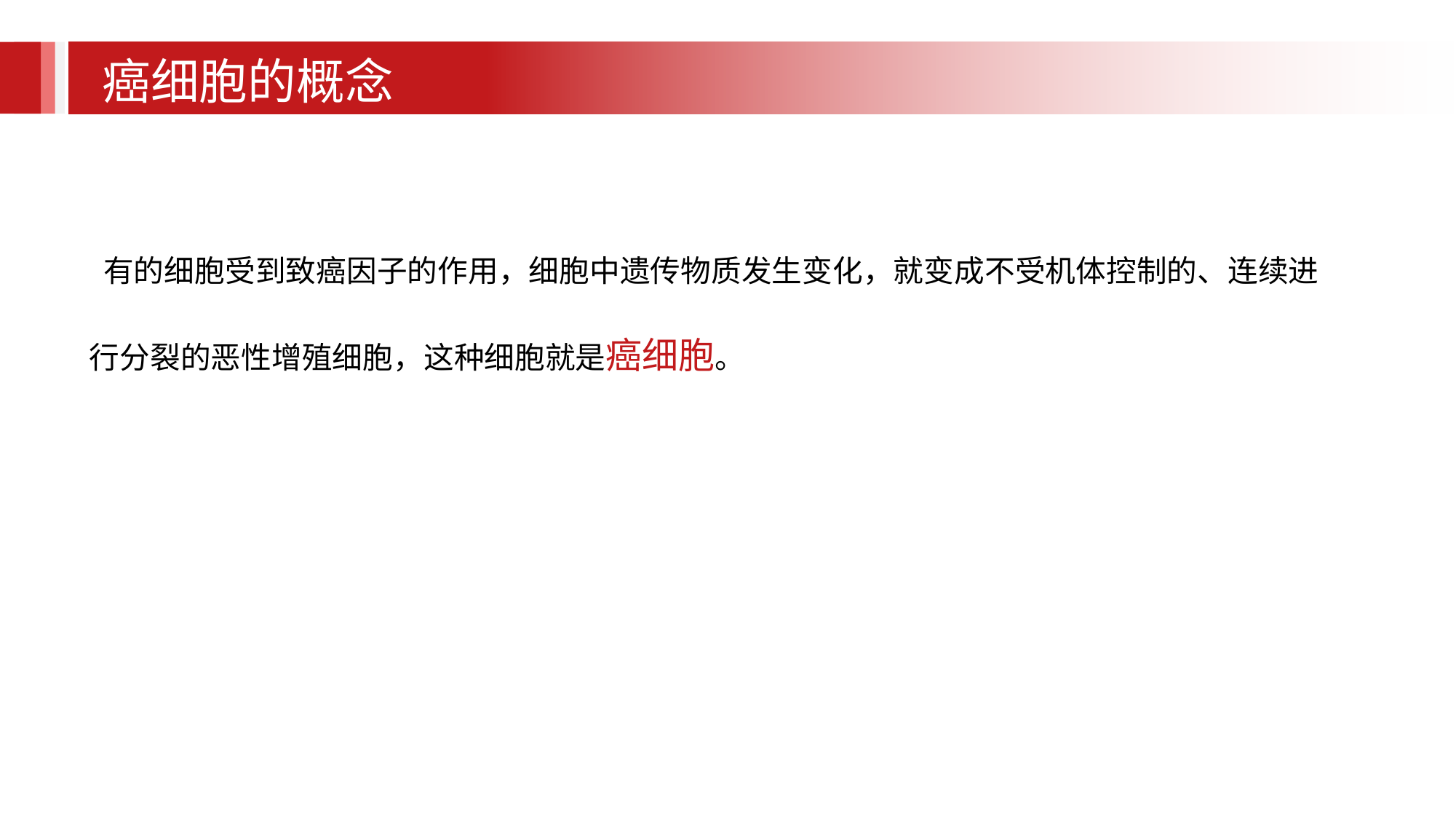

癌细胞的概念
 有的细胞受到致癌因子的作用，细胞中遗传物质发生变化，就变成不受机体控制的、连续进行分裂的恶性增殖细胞，这种细胞就是癌细胞。